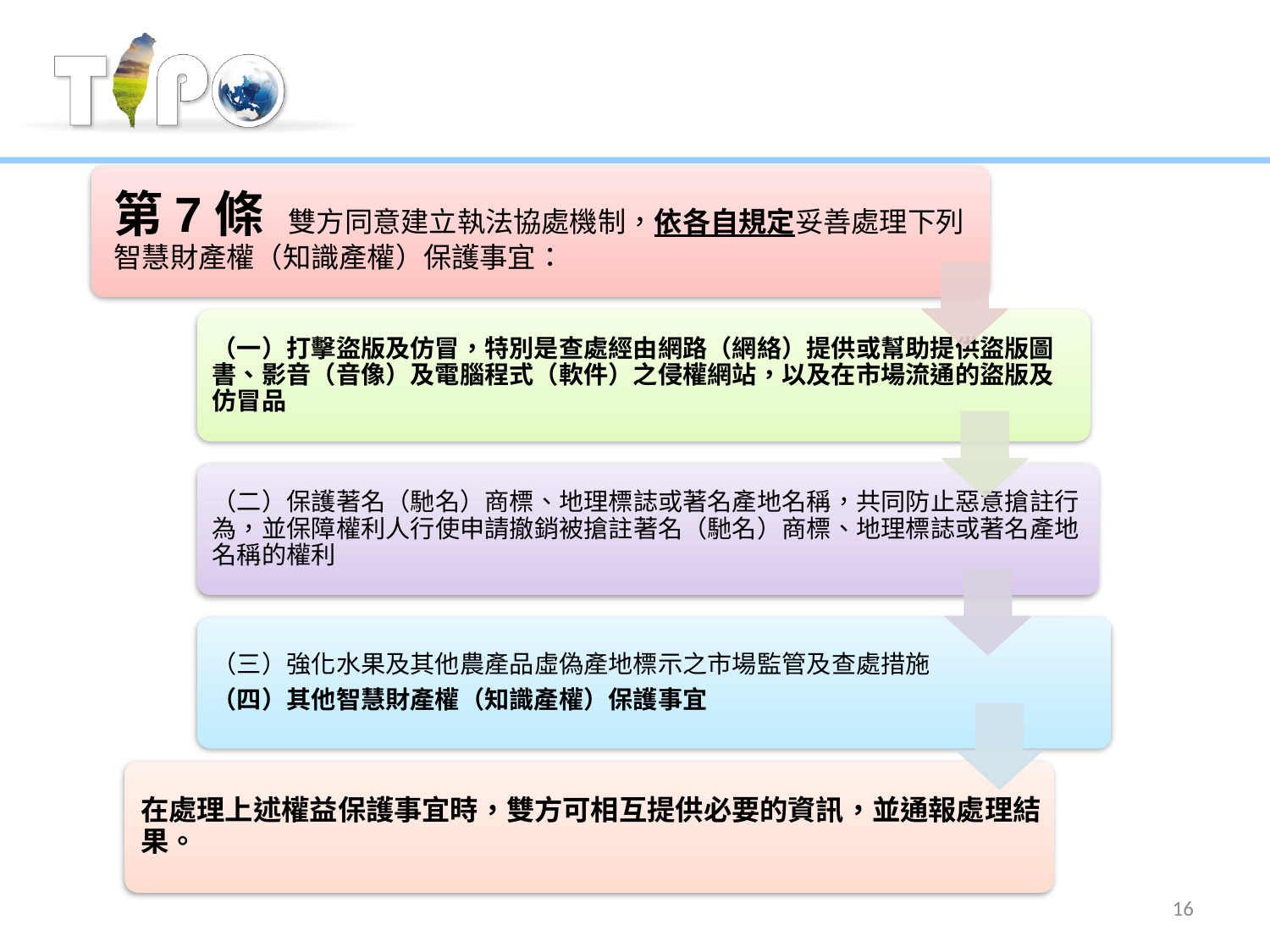

第7條　雙方同意建立執法協處機制，依各自規定妥善處理下列智慧財產權（知識產權）保護事宜：
（一）打擊盜版及仿冒，特別是查處經由網路（網絡）提供或幫助提供盜版圖書、影音（音像）及電腦程式（軟件）之侵權網站，以及在市場流通的盜版及仿冒品
（二）保護著名（馳名）商標、地理標誌或著名產地名稱，共同防止惡意搶註行為，並保障權利人行使申請撤銷被搶註著名（馳名）商標、地理標誌或著名產地名稱的權利
（三）強化水果及其他農產品虛偽產地標示之市場監管及查處措施
（四）其他智慧財產權（知識產權）保護事宜
在處理上述權益保護事宜時，雙方可相互提供必要的資訊，並通報處理結果。

16